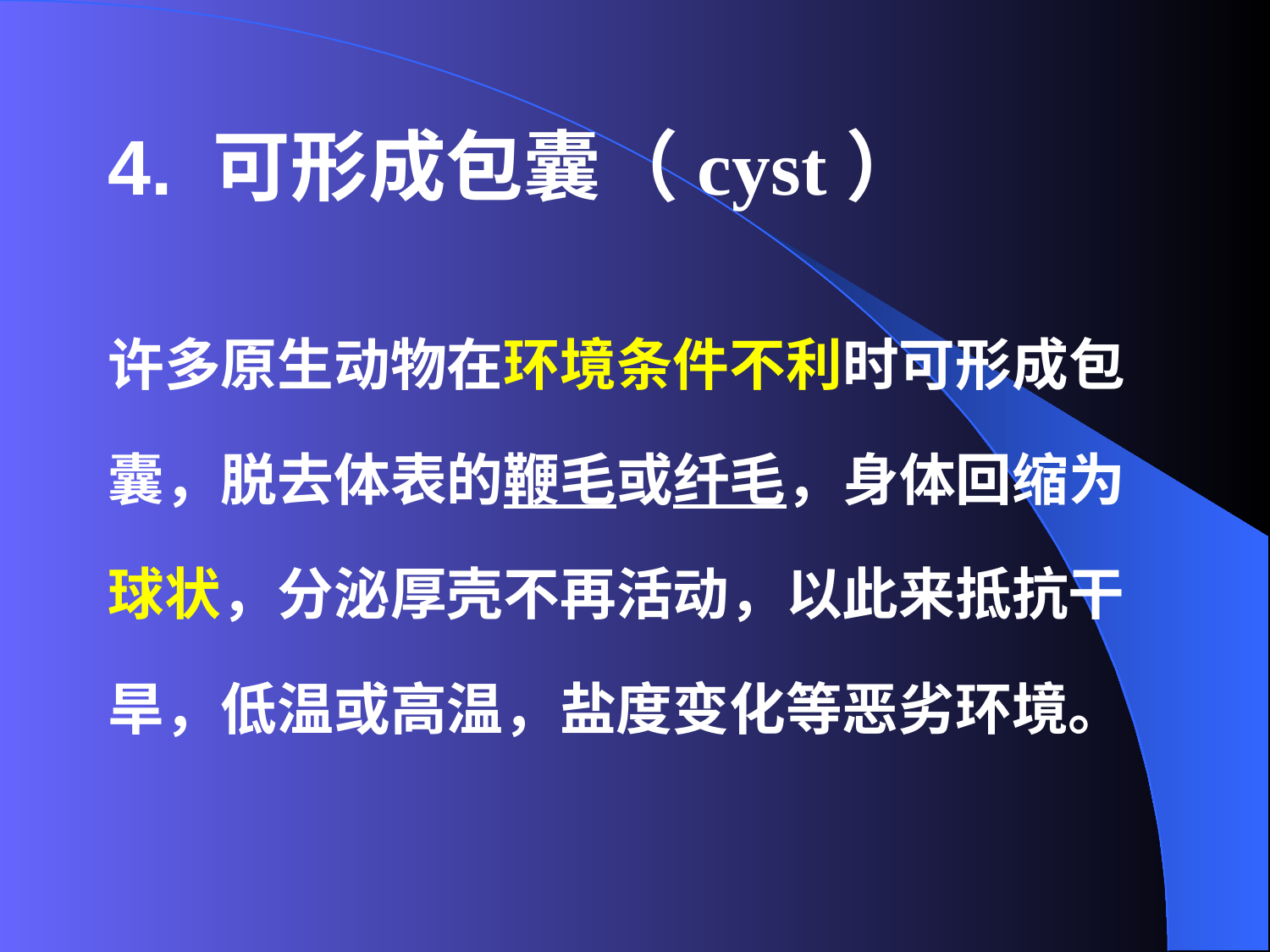

# 4. 可形成包囊（cyst）
许多原生动物在环境条件不利时可形成包囊，脱去体表的鞭毛或纤毛，身体回缩为球状，分泌厚壳不再活动，以此来抵抗干旱，低温或高温，盐度变化等恶劣环境。